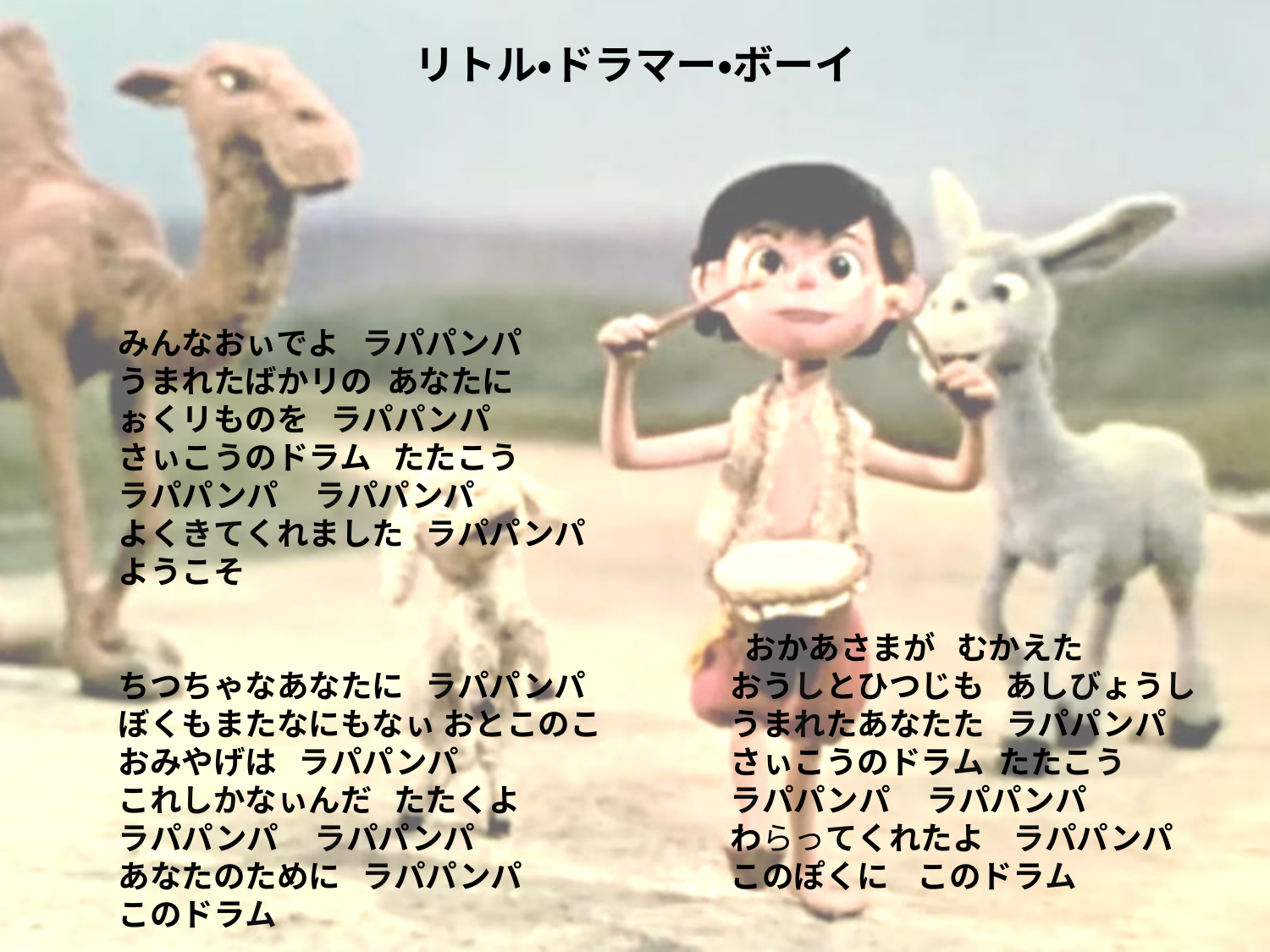

# リトル・ドラマー・ボーイ
みんなおぃでよ   ラパパンパ
うまれたばかリの  あなたに
ぉくリものを   ラパパンパ
さぃこうのドラム   たたこう
ラパパンパ     ラパパンパ
よくきてくれました   ラパパンパ
ようこそ

ちつちゃなあなたに   ラパパンパ
ぼくもまたなにもなぃ おとこのこ
おみやげは   ラパパンパ
これしかなぃんだ   たたくよ
ラパパンパ     ラパパンパ
あなたのために   ラパパンパ
このドラム

 おかあさまが   むかえた
おうしとひつじも   あしびょうし
うまれたあなたた   ラパパンパ
さぃこうのドラム  たたこう
ラパパンパ     ラパパンパ
わらってくれたよ    ラパパンパ
このぽくに    このドラム